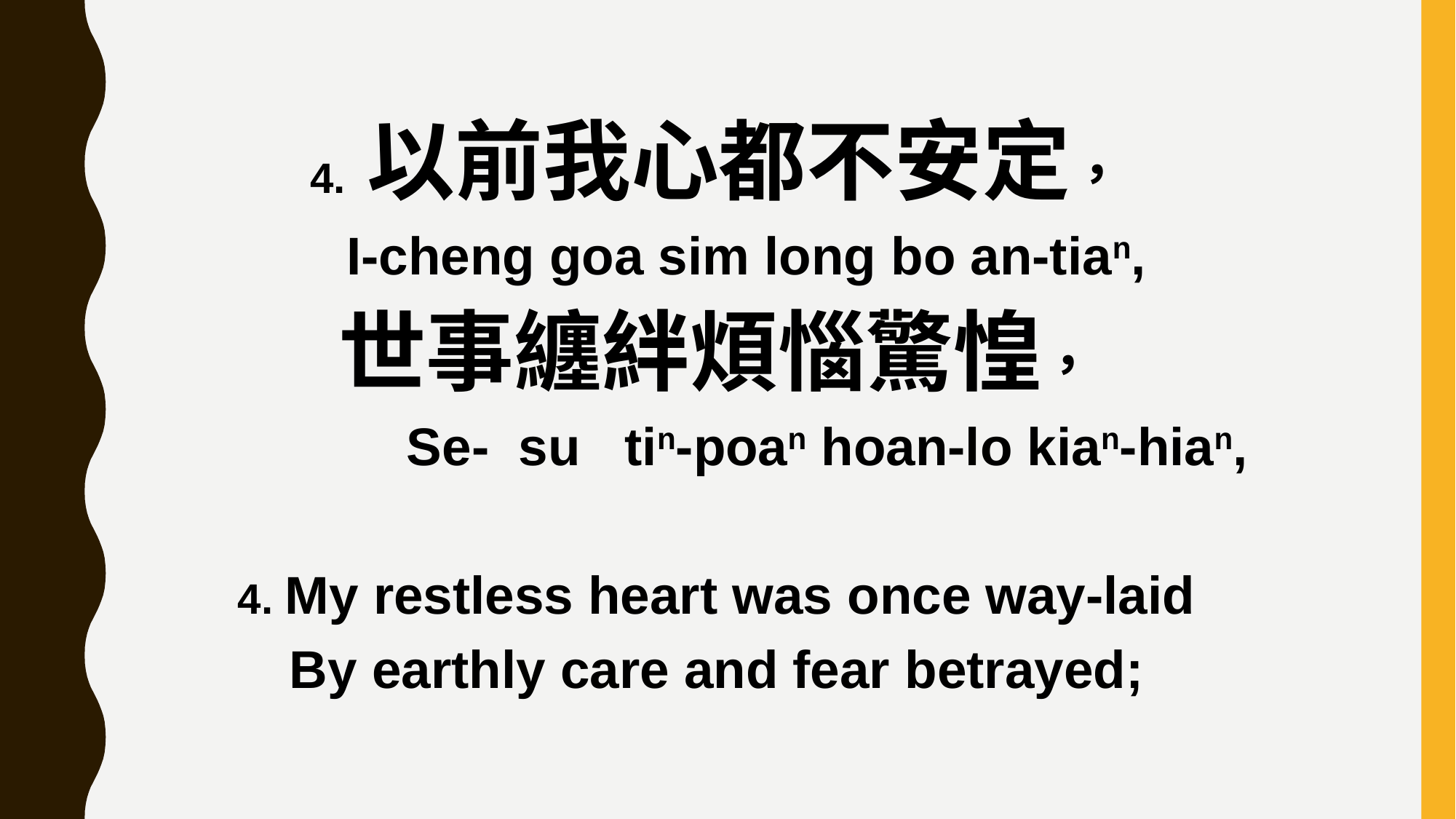

4. 以前我心都不安定，
    I-cheng goa sim long bo an-tian,
世事纏絆煩惱驚惶，
                Se-  su   tin-poan hoan-lo kian-hian,

4. My restless heart was once way-laid
By earthly care and fear betrayed;